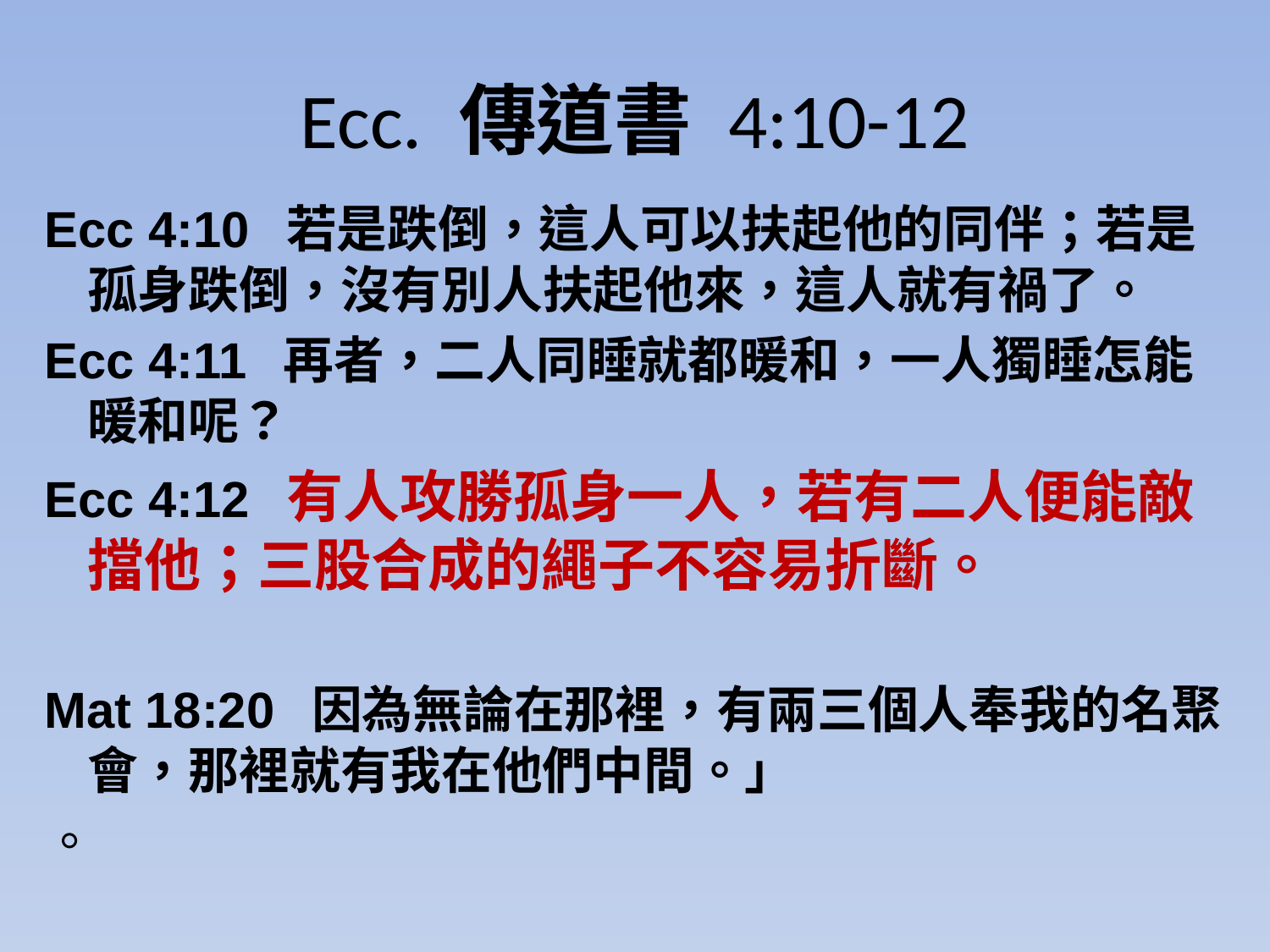

# Ecc. 傳道書 4:10-12
Ecc 4:10  若是跌倒，這人可以扶起他的同伴；若是孤身跌倒，沒有別人扶起他來，這人就有禍了。
Ecc 4:11  再者，二人同睡就都暖和，一人獨睡怎能暖和呢？
Ecc 4:12  有人攻勝孤身一人，若有二人便能敵擋他；三股合成的繩子不容易折斷。

Mat 18:20  因為無論在那裡，有兩三個人奉我的名聚會，那裡就有我在他們中間。」
。